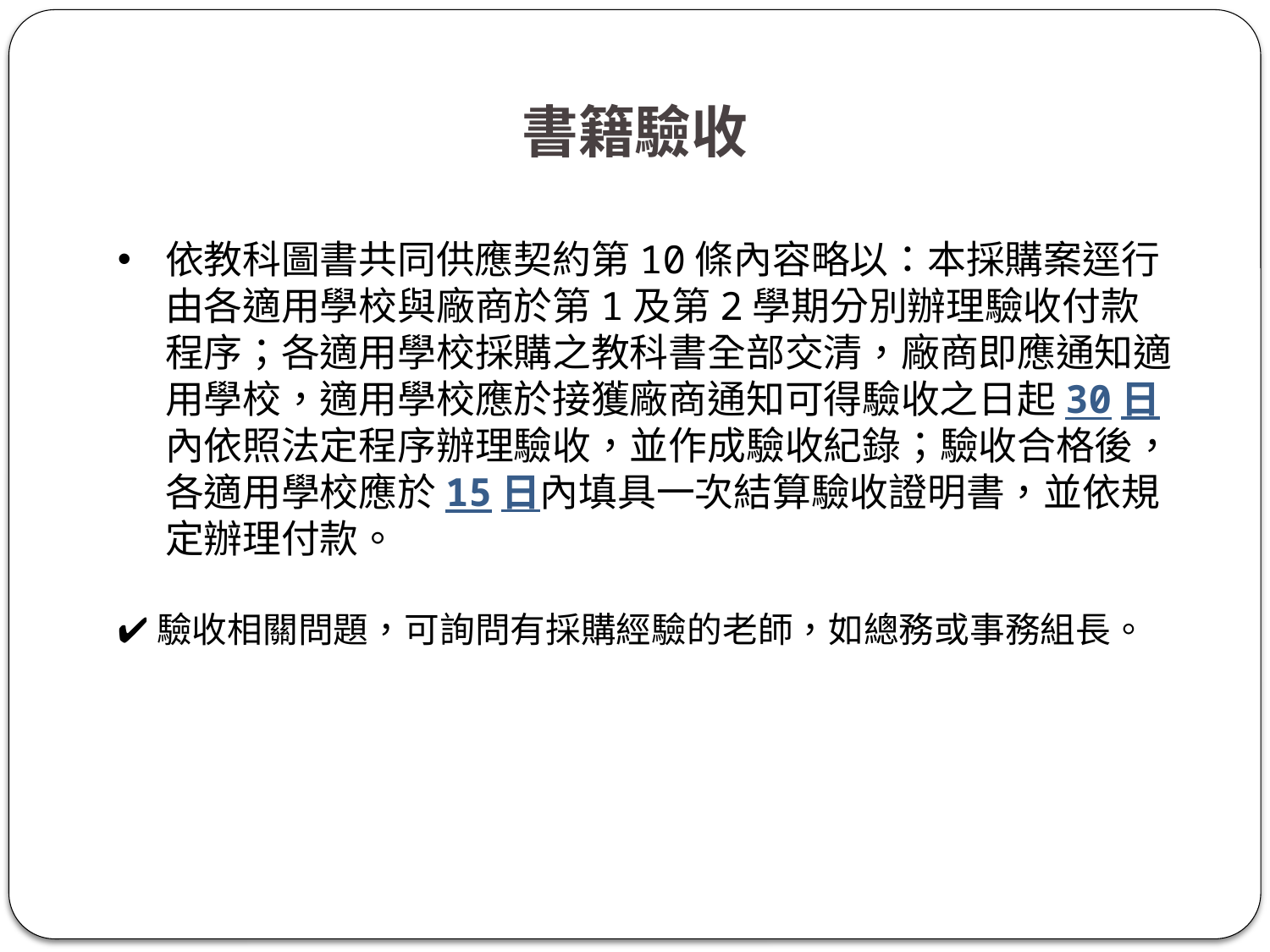

書籍驗收
依教科圖書共同供應契約第10條內容略以：本採購案逕行由各適用學校與廠商於第1及第2學期分別辦理驗收付款程序；各適用學校採購之教科書全部交清，廠商即應通知適用學校，適用學校應於接獲廠商通知可得驗收之日起30日內依照法定程序辦理驗收，並作成驗收紀錄；驗收合格後，各適用學校應於15日內填具一次結算驗收證明書，並依規定辦理付款。

✔驗收相關問題，可詢問有採購經驗的老師，如總務或事務組長。